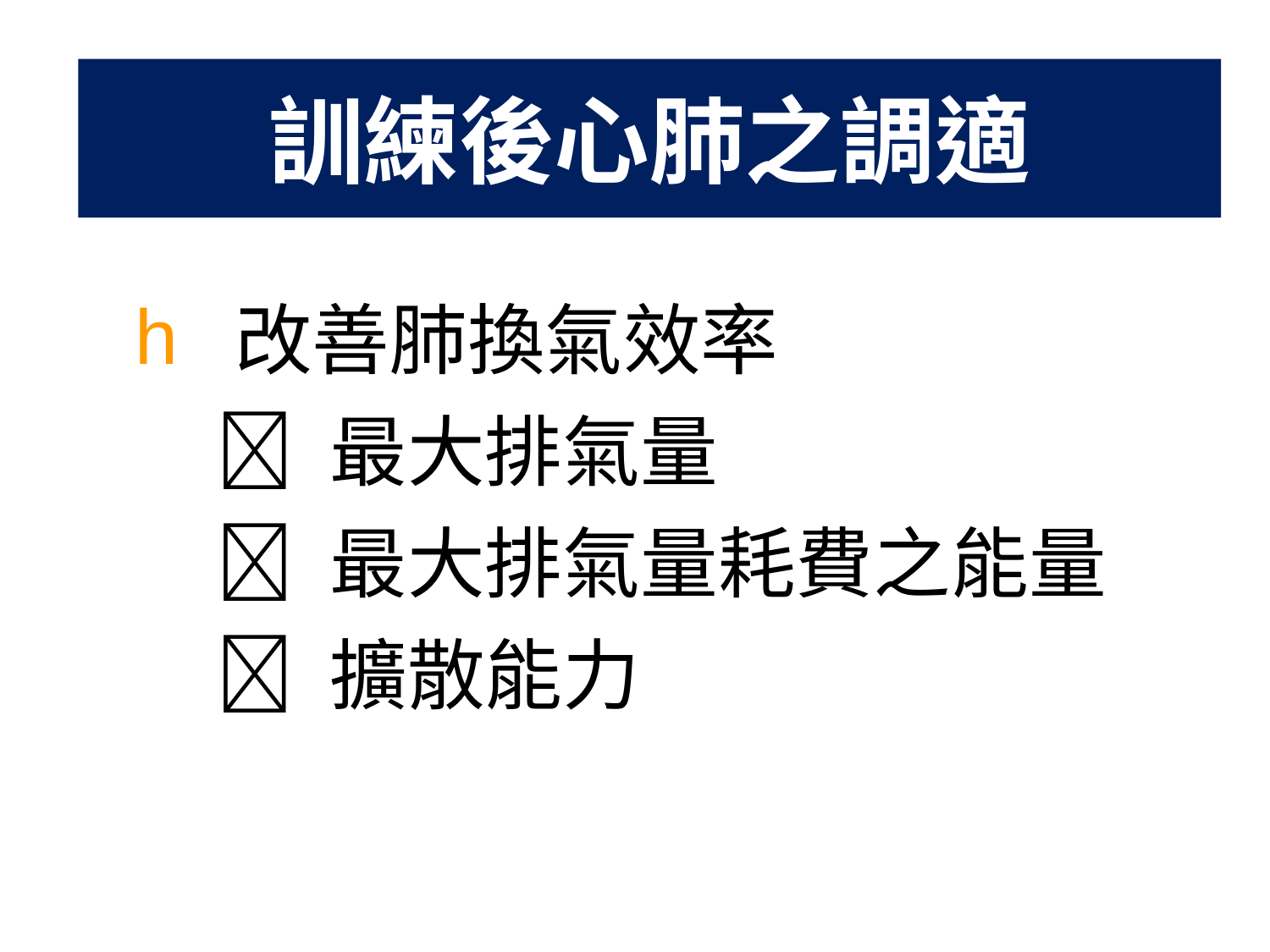

訓練後心肺之調適
 改善肺換氣效率
	 ↑ 最大排氣量
	 ↓ 最大排氣量耗費之能量
	 ↑ 擴散能力